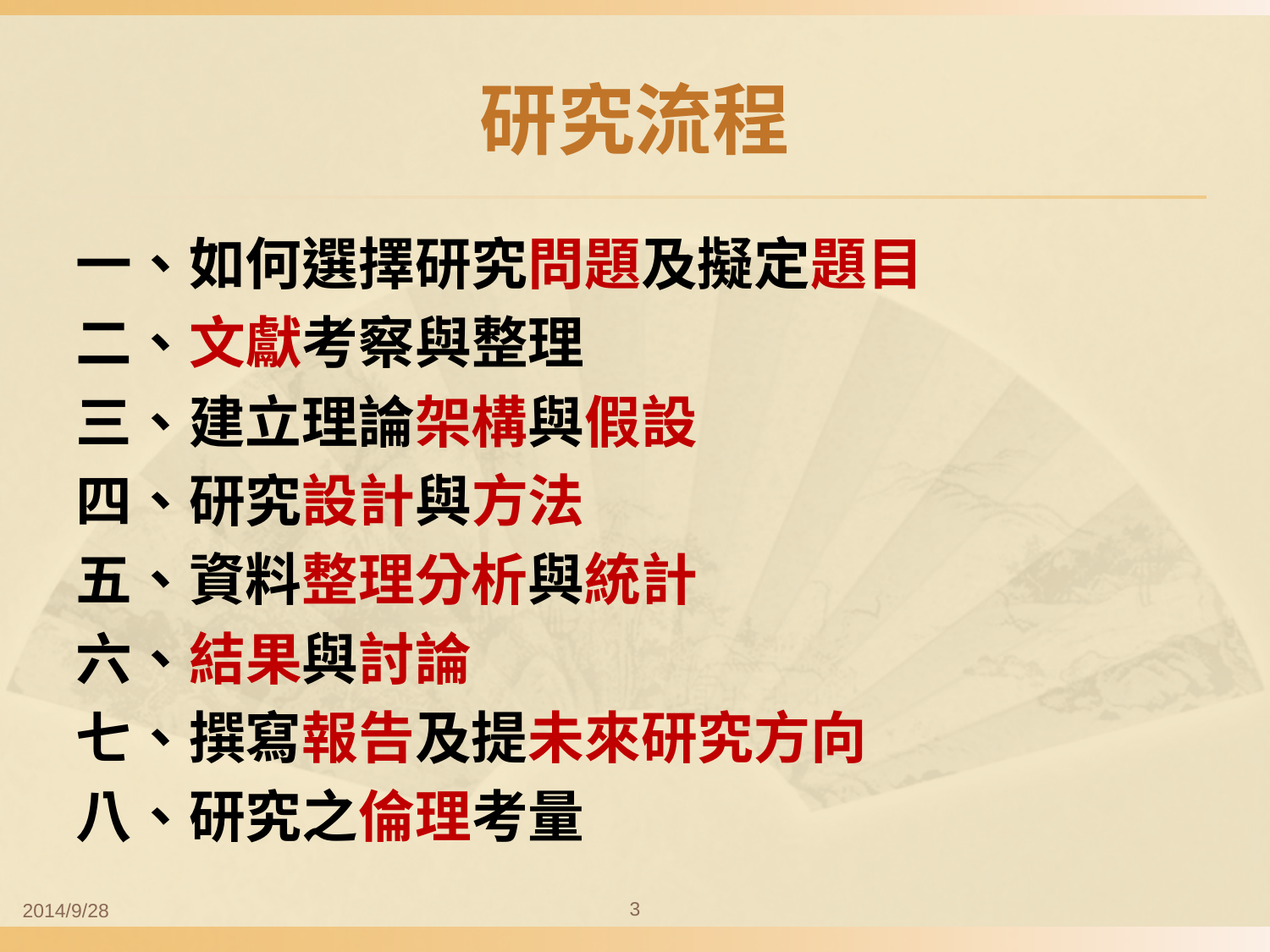

# 研究流程
一、如何選擇研究問題及擬定題目
二、文獻考察與整理
三、建立理論架構與假設
四、研究設計與方法
五、資料整理分析與統計
六、結果與討論
七、撰寫報告及提未來研究方向
八、研究之倫理考量

2014/9/28
3